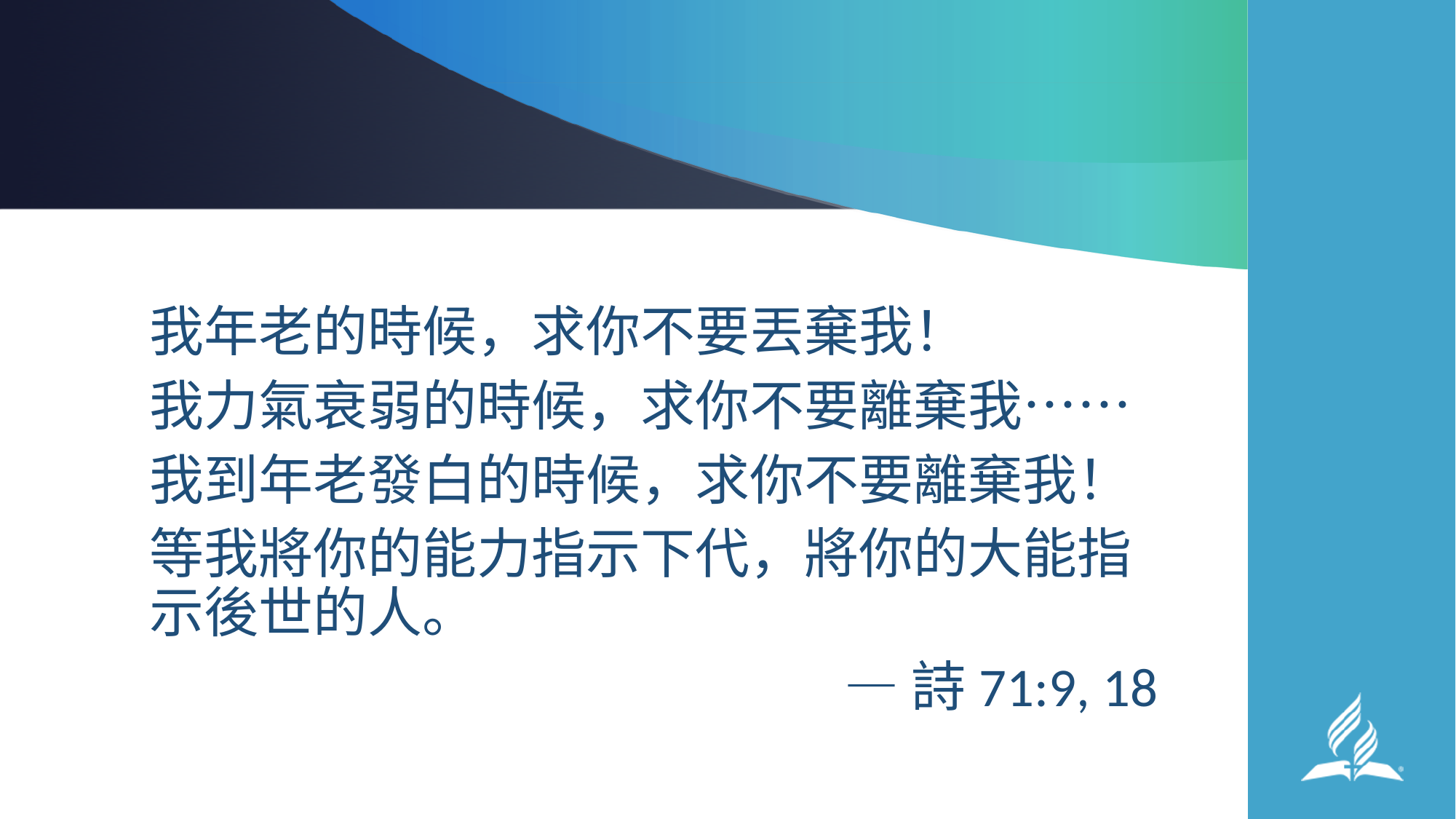

#
我年老的時候，求你不要丟棄我！
我力氣衰弱的時候，求你不要離棄我……
我到年老發白的時候，求你不要離棄我！
等我將你的能力指示下代，將你的大能指示後世的人。
—詩71:9, 18